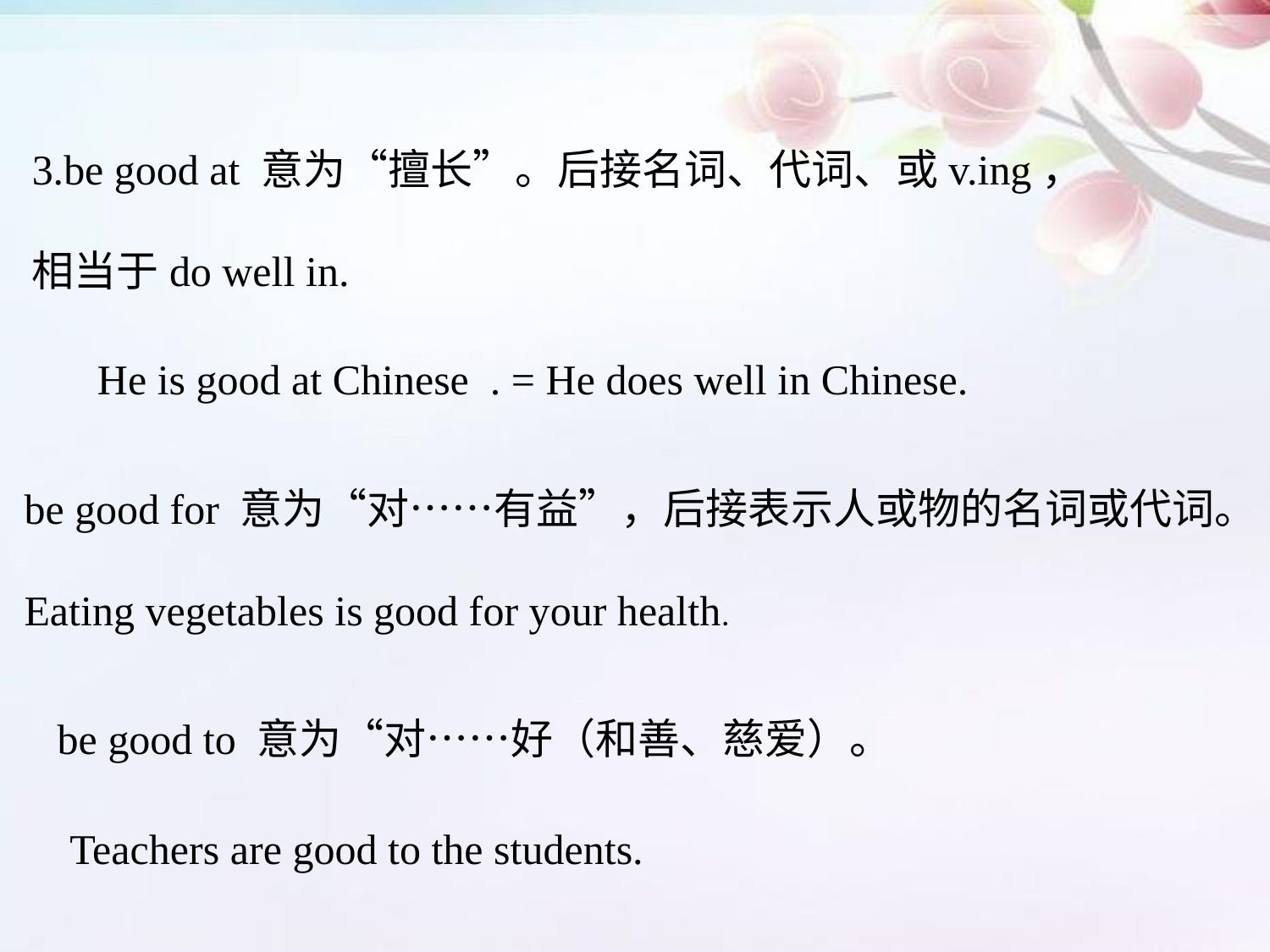

3.be good at 意为“擅长”。后接名词、代词、或v.ing，

相当于do well in.
He is good at Chinese  . = He does well in Chinese.
be good for 意为“对……有益”，后接表示人或物的名词或代词。

Eating vegetables is good for your health.
be good to 意为“对……好（和善、慈爱）。
Teachers are good to the students.